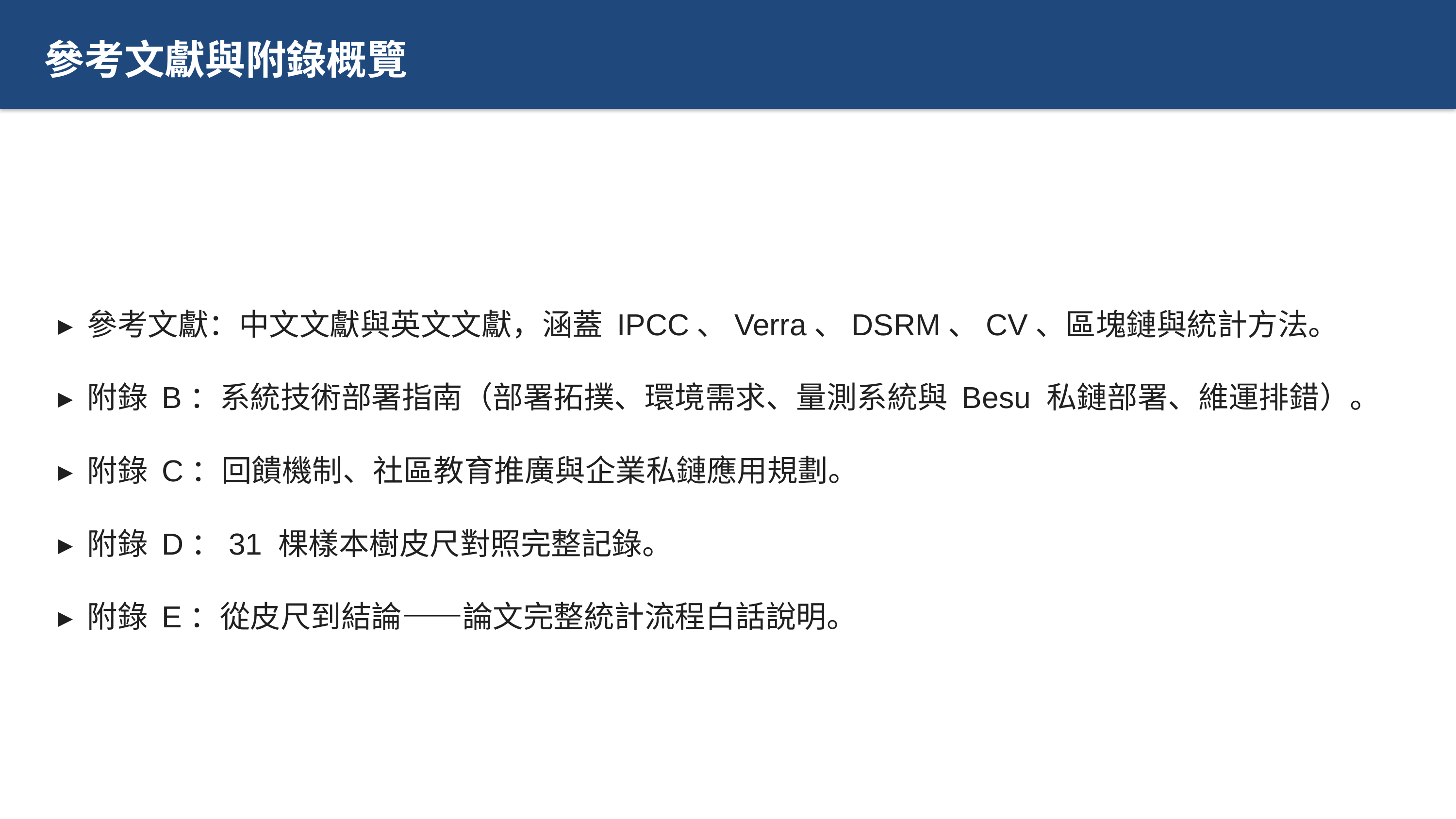

參考文獻與附錄概覽
▸ 參考文獻：中文文獻與英文文獻，涵蓋 IPCC、Verra、DSRM、CV、區塊鏈與統計方法。
▸ 附錄 B：系統技術部署指南（部署拓撲、環境需求、量測系統與 Besu 私鏈部署、維運排錯）。
▸ 附錄 C：回饋機制、社區教育推廣與企業私鏈應用規劃。
▸ 附錄 D：31 棵樣本樹皮尺對照完整記錄。
▸ 附錄 E：從皮尺到結論——論文完整統計流程白話說明。